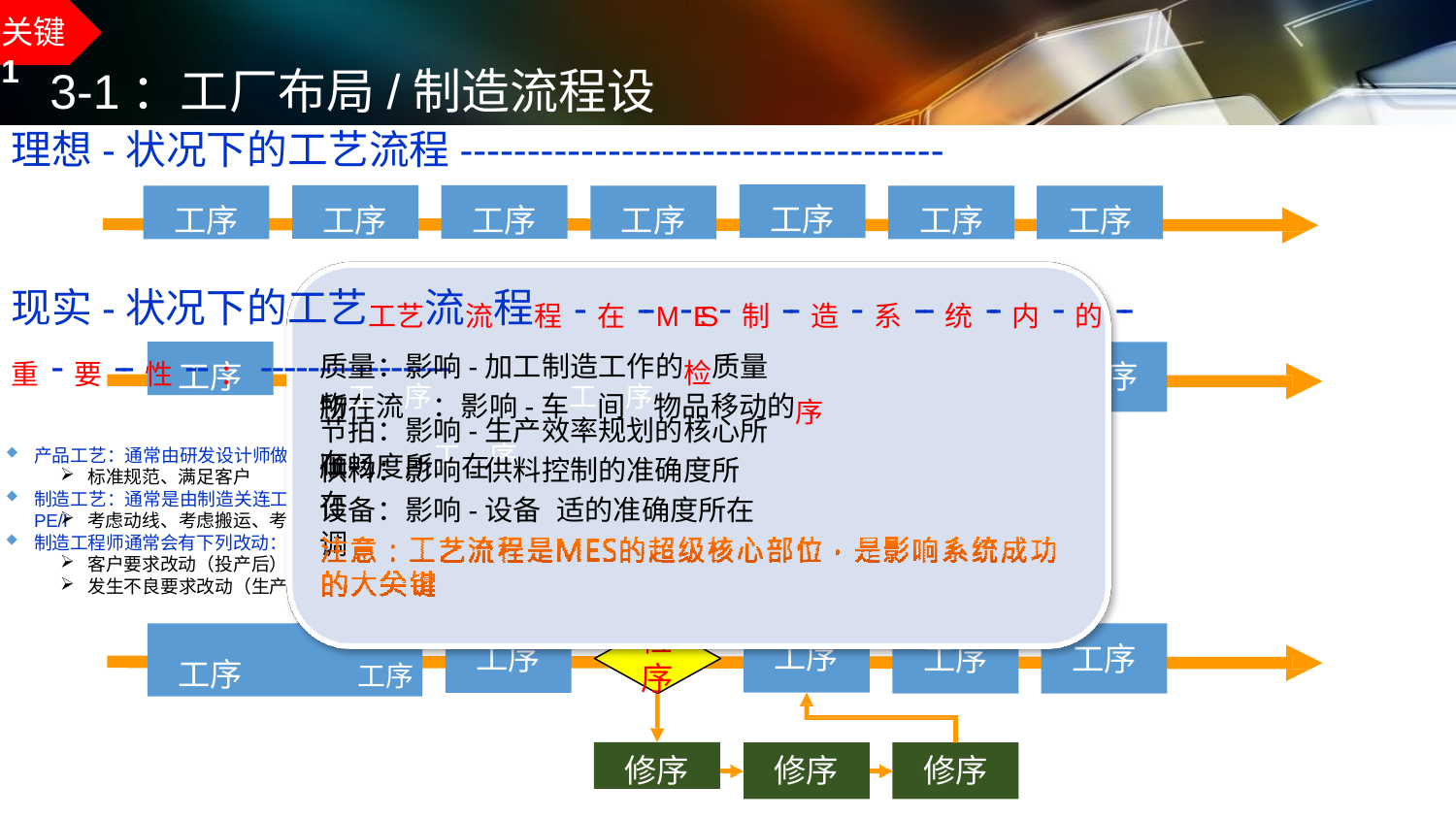

关键1
# 3-1：工厂布局/制造流程设计
理想-状况下的工艺流程------------------------------------
工序
工序
工序
工序
工序
工序
工序

现实-状况下的工艺工艺流流程程-在--M-ES-制--造-系--统--内-的--重-要--性--：----------------
质量：影响-加工制造工作的检质量所在

工序

工序	工序

物工流序：影响-车工间序物品移动的序顺畅度所工在序
节拍：影响-生产效率规划的核心所在

选修 工流

产品工艺：通常由研发设计师做出来的

供料：影响-供料控制的准确度所在
合判
标准规范、满足客户

制造工艺：通常是由制造关连工程师（PC/MC/PE/I
E/ME/EE)做出来的
设备：影响-设备调
适的准确度所在

考虑动线、考虑搬运、考虑加工可行、考虑不良报废状况
制造工程师通常会有下列改动：
客户要求改动（投产后）
发生不良要求改动（生产中）

报废

检 序

工序	工序

工序
工序
工序
工序

修序

修序
修序